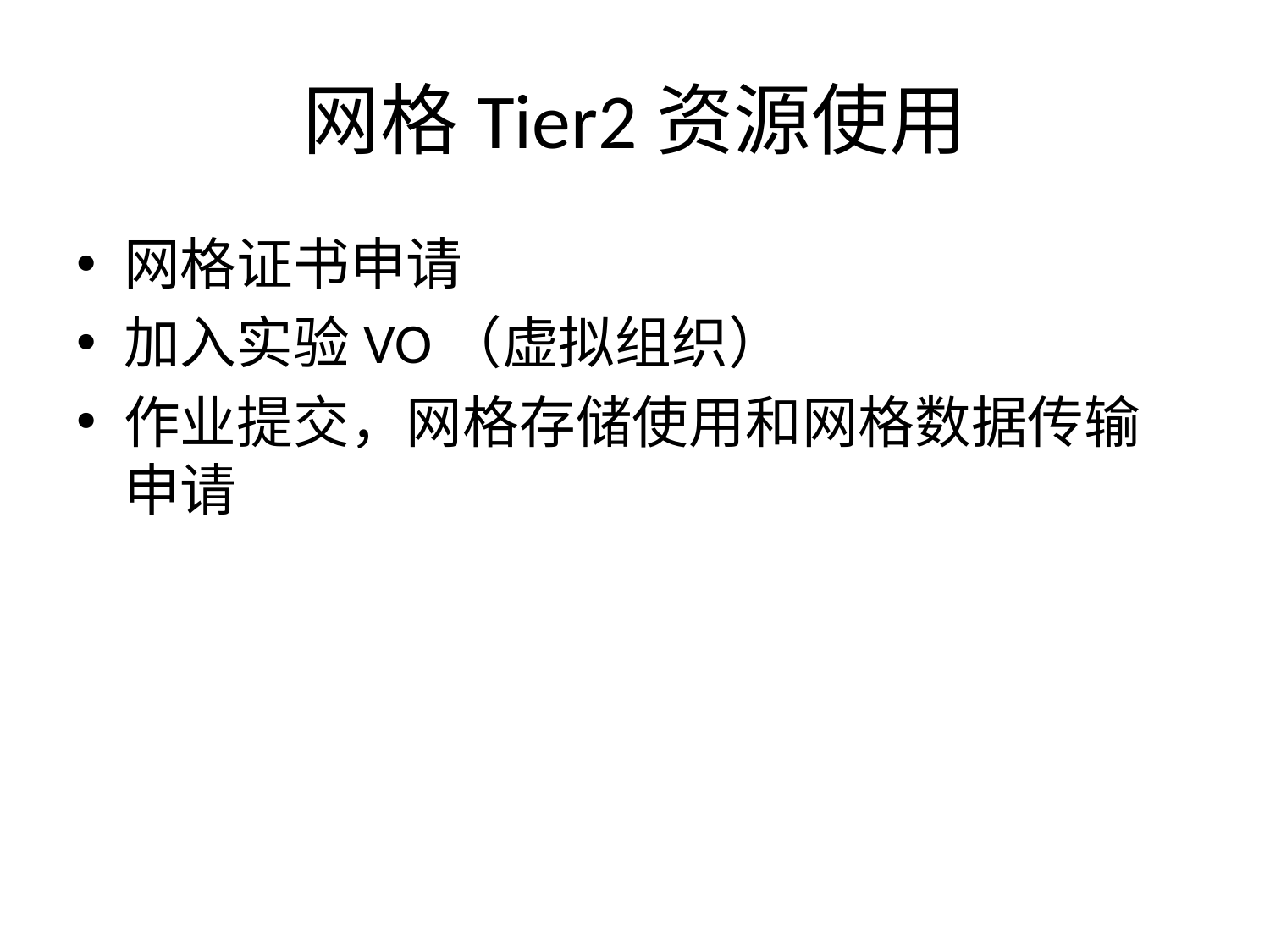

# 网格Tier2资源使用
网格证书申请
加入实验VO（虚拟组织）
作业提交，网格存储使用和网格数据传输申请